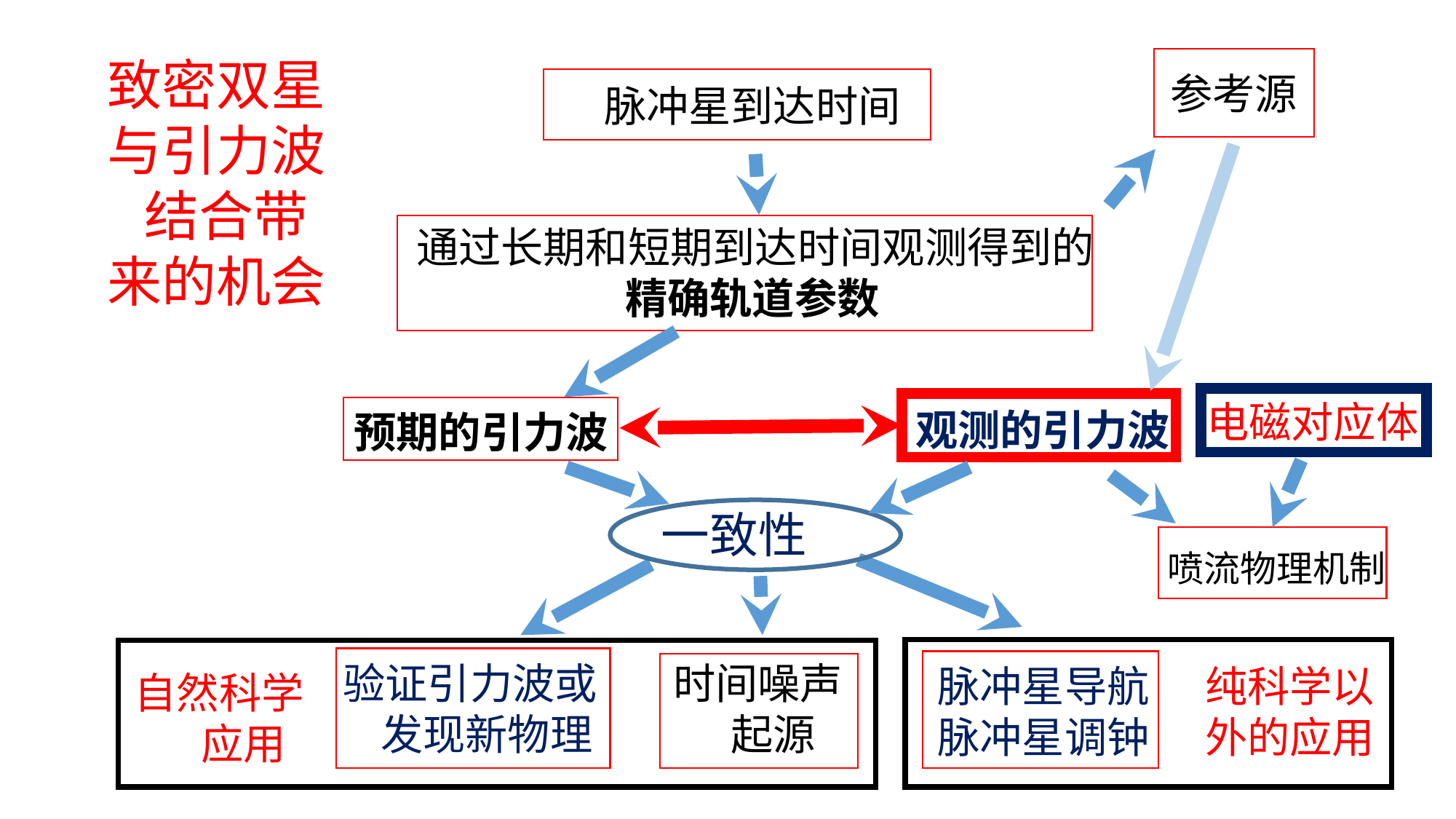

致密双星
与引力波
  结合带
来的机会

参考源

  脉冲星到达时间

通过长期和短期到达时间观测得到的
                     精确轨道参数

电磁对应体

观测的引力波
预期的引力波
一致性

喷流物理
喷流物理机制

时间噪声
     起源

验证引力波或     发现新物理

脉冲星导航
脉冲星调钟
纯科学以
外的应用
自然科学
      应用